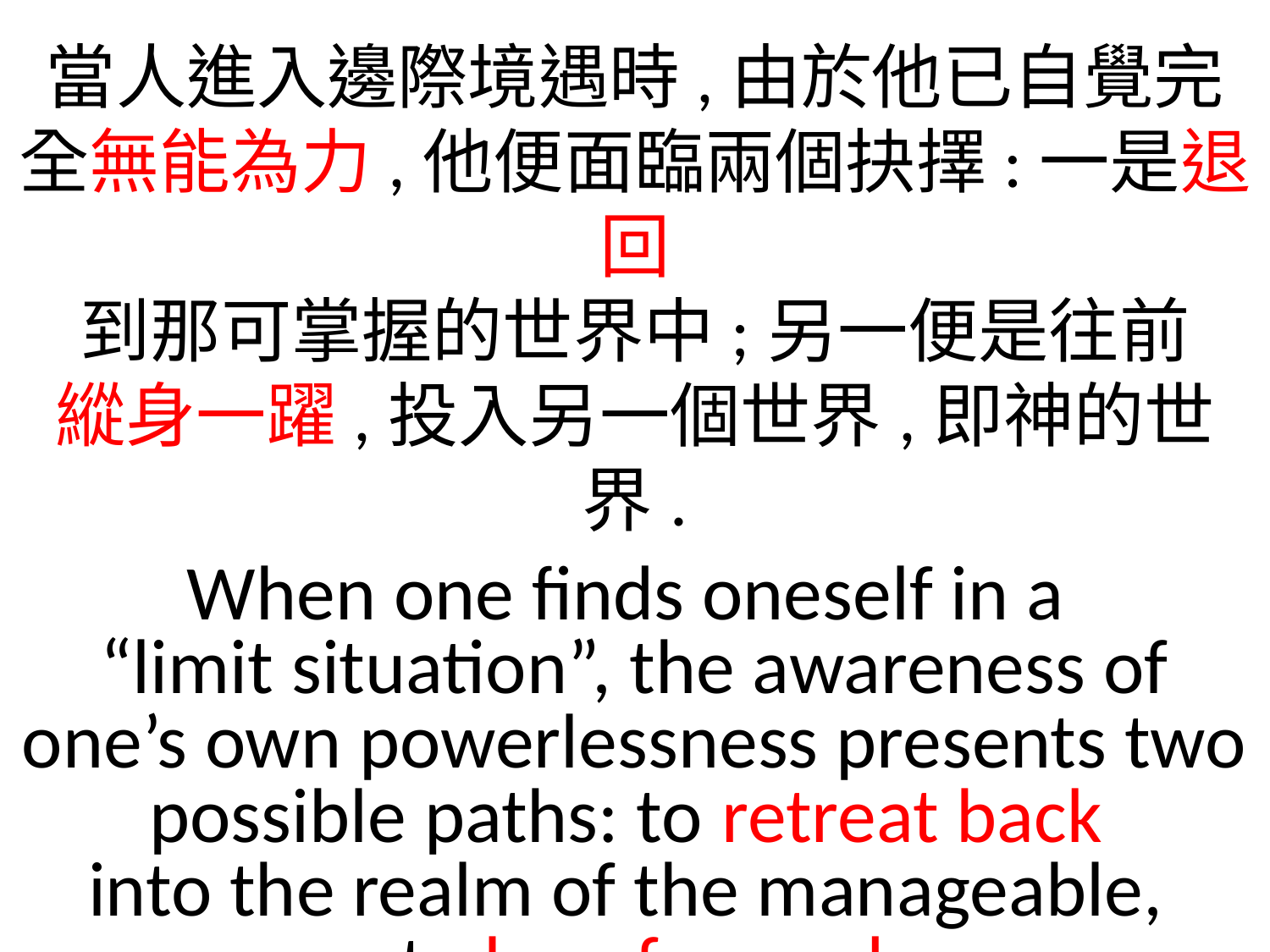

當人進入邊際境遇時,由於他已自覺完全無能為力,他便面臨兩個抉擇:一是退回
到那可掌握的世界中;另一便是往前
縱身一躍,投入另一個世界,即神的世界.
When one finds oneself in a
“limit situation”, the awareness of one’s own powerlessness presents two possible paths: to retreat back
into the realm of the manageable,
or to leap forward—
into another world, the world of God.